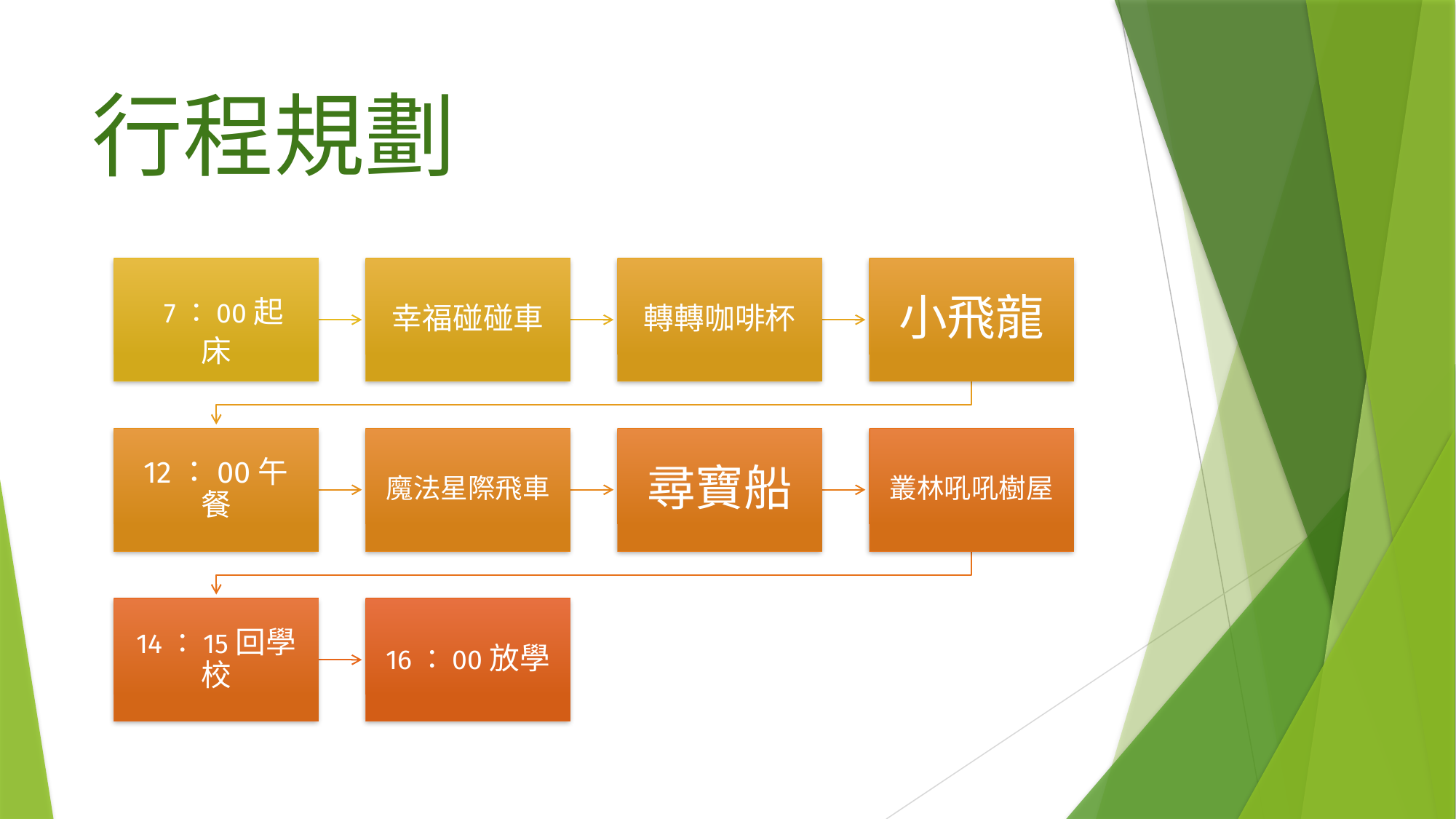

# 行程規劃

 7：00起床

幸福碰碰車

轉轉咖啡杯

小飛龍

12：00午餐

魔法星際飛車

尋寶船

叢林吼吼樹屋

14：15回學校
16：00放學